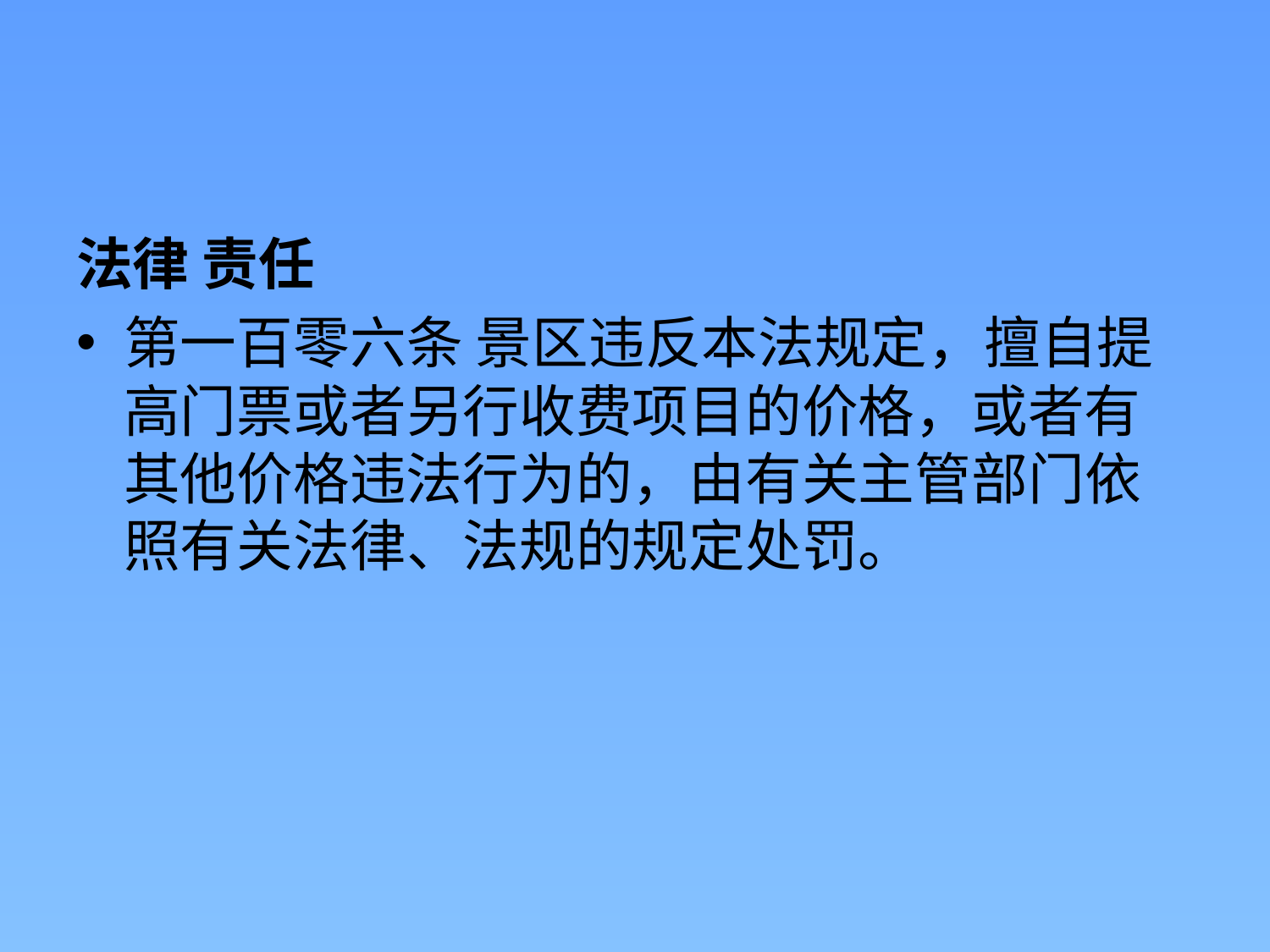

#
法律 责任
第一百零六条 景区违反本法规定，擅自提高门票或者另行收费项目的价格，或者有其他价格违法行为的，由有关主管部门依照有关法律、法规的规定处罚。